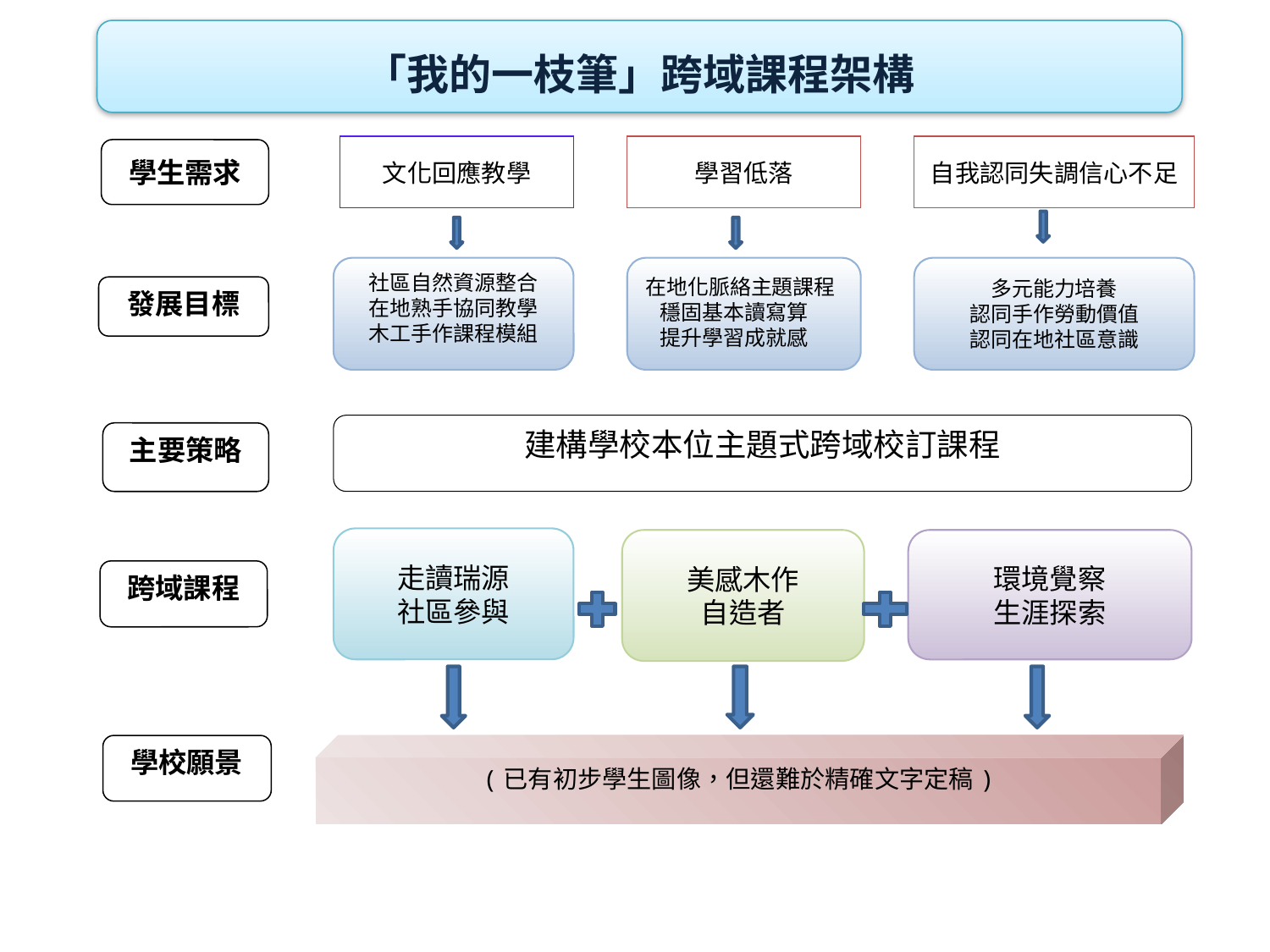

「我的一枝筆」跨域課程架構

文化回應教學
學習低落
自我認同失調信心不足
學生需求
社區自然資源整合
在地熟手協同教學
木工手作課程模組

在地化脈絡主題課程
  穩固基本讀寫算
  提升學習成就感

多元能力培養
認同手作勞動價值
認同在地社區意識
發展目標
建構學校本位主題式跨域校訂課程
學校願景
(已有初步學生圖像，但還難於精確文字定稿)
走讀瑞源
社區參與
美感木作
自造者

環境覺察
生涯探索

跨域課程

主要策略